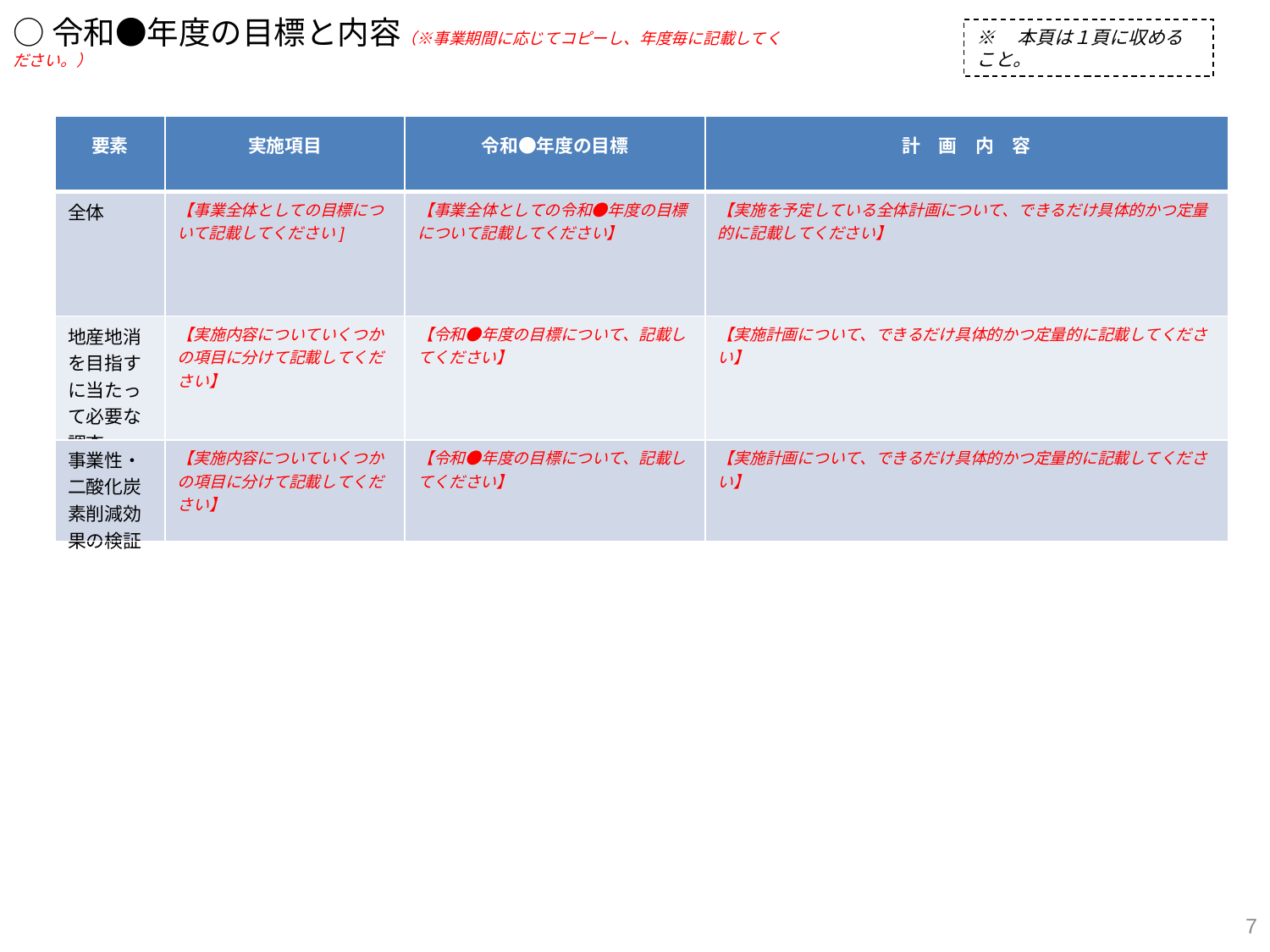

○令和●年度の目標と内容（※事業期間に応じてコピーし、年度毎に記載してください。）
※　本頁は１頁に収めること。
| 要素 | 実施項目 | 令和●年度の目標 | 計　画　内　容 |
| --- | --- | --- | --- |
| 全体 | 【事業全体としての目標について記載してください] | 【事業全体としての令和●年度の目標について記載してください】 | 【実施を予定している全体計画について、できるだけ具体的かつ定量的に記載してください】 |
| 地産地消を目指すに当たって必要な調査 | 【実施内容についていくつかの項目に分けて記載してください】 | 【令和●年度の目標について、記載してください】 | 【実施計画について、できるだけ具体的かつ定量的に記載してください】 |
| 事業性・二酸化炭素削減効果の検証 | 【実施内容についていくつかの項目に分けて記載してください】 | 【令和●年度の目標について、記載してください】 | 【実施計画について、できるだけ具体的かつ定量的に記載してください】 |
7